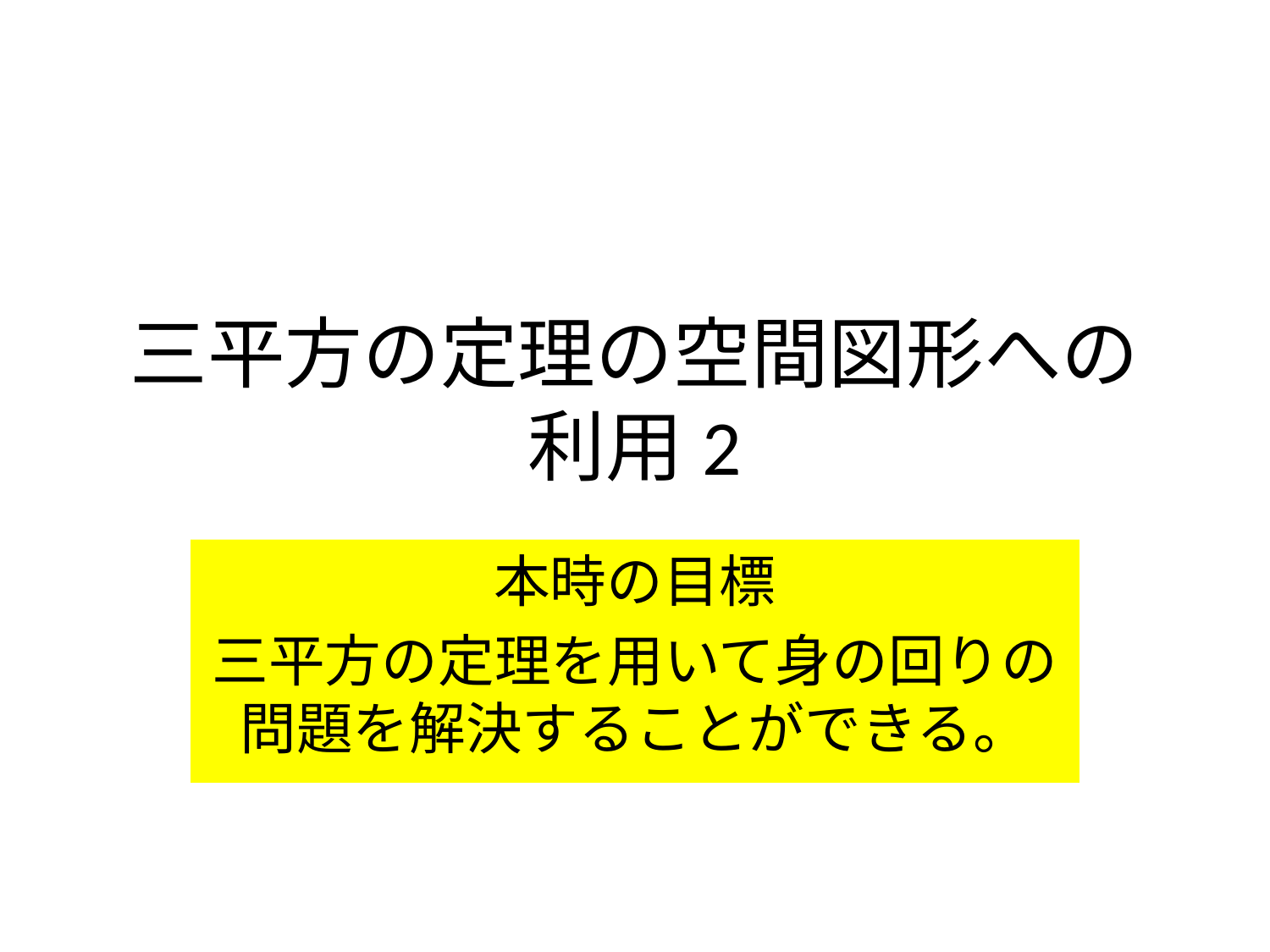

# 三平方の定理の空間図形への利用2
本時の目標
三平方の定理を用いて身の回りの問題を解決することができる。